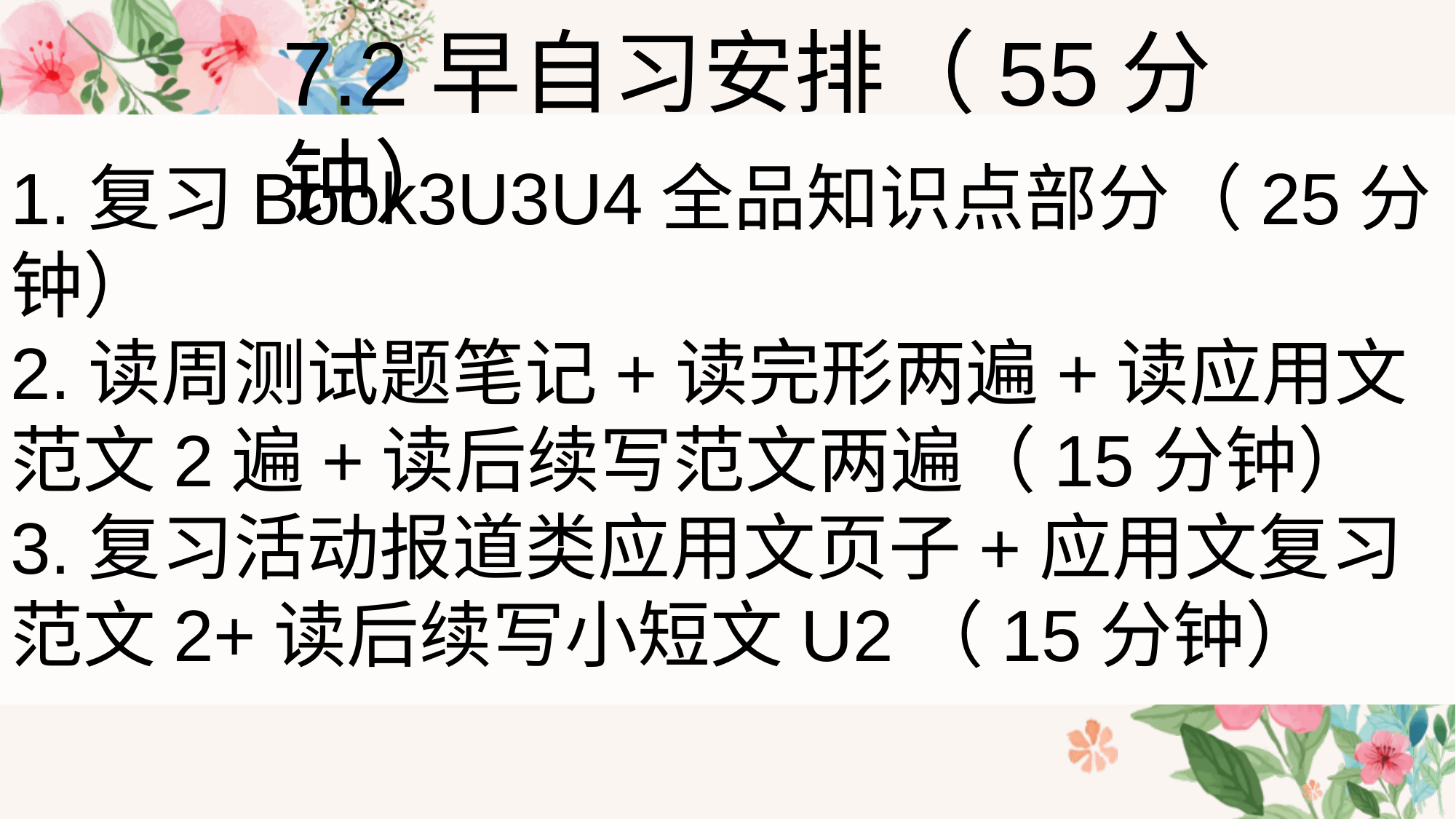

7.2早自习安排（55分钟）
1.复习Book3U3U4全品知识点部分（25分钟）
2.读周测试题笔记+读完形两遍+读应用文范文2遍+读后续写范文两遍（15分钟）
3.复习活动报道类应用文页子+应用文复习范文2+读后续写小短文U2（15分钟）